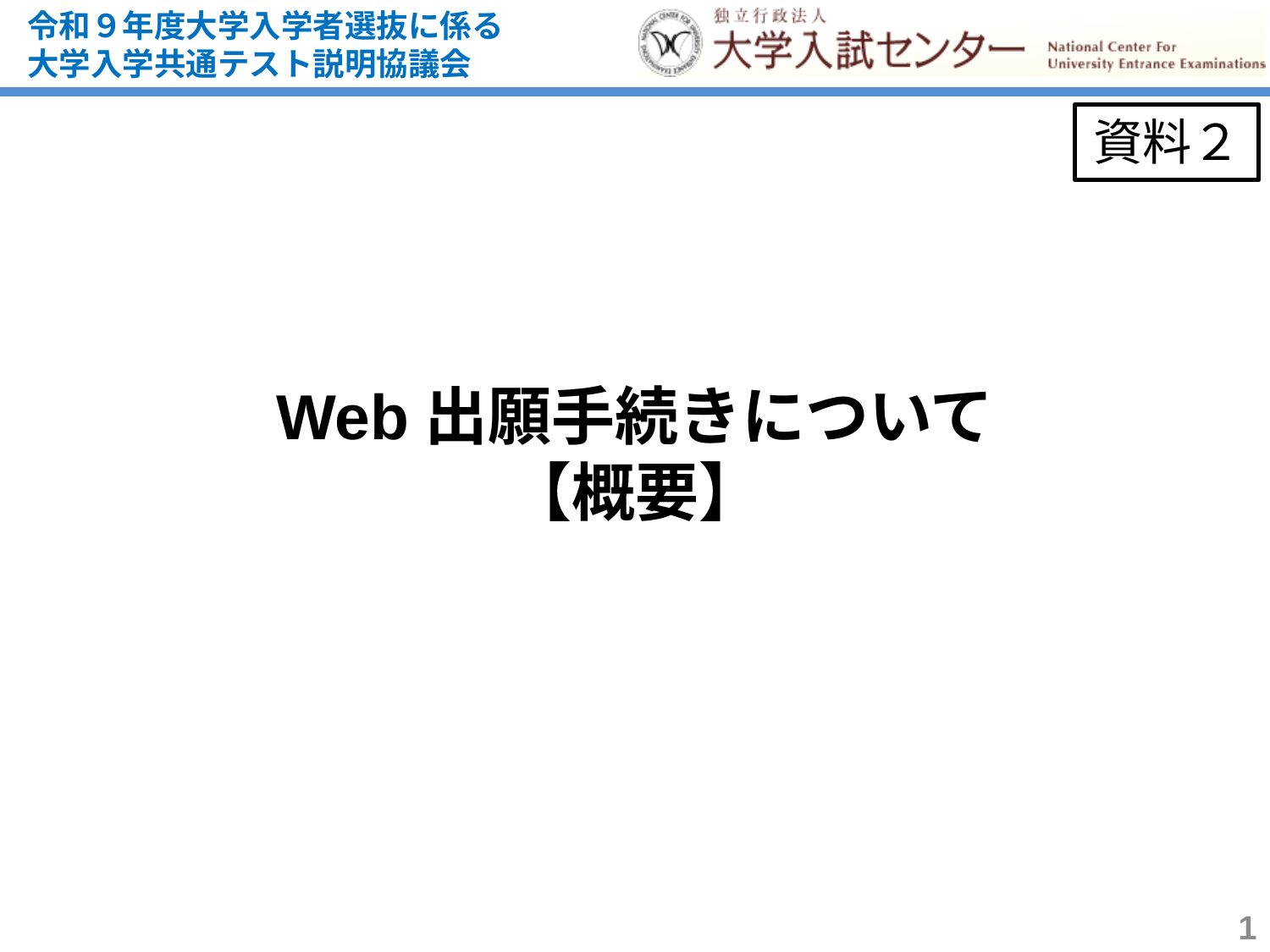

令和９年度大学入学者選抜に係る大学入学共通テスト説明協議会
資料２
Web出願手続きについて
【概要】

1